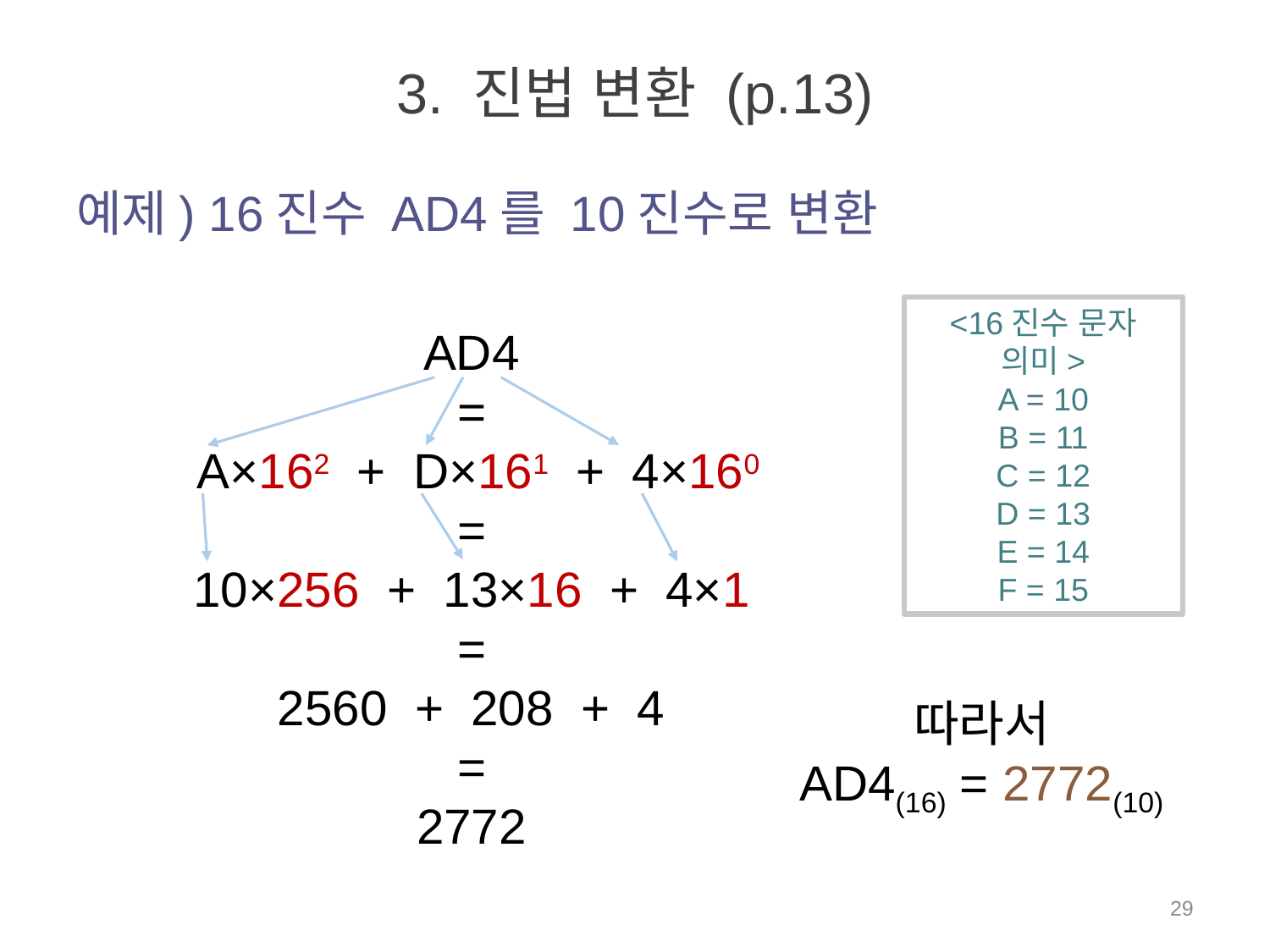

# 3. 진법 변환 (p.13)
예제) 16진수 AD4를 10진수로 변환
<16진수 문자 의미>
A = 10
B = 11
C = 12
D = 13
E = 14
F = 15
AD4
=
 A×162  +  D×161  +  4×160
=
10×256  +  13×16  +  4×1
=
2560  +  208  +  4
=
2772
따라서
AD4(16) = 2772(10)
29